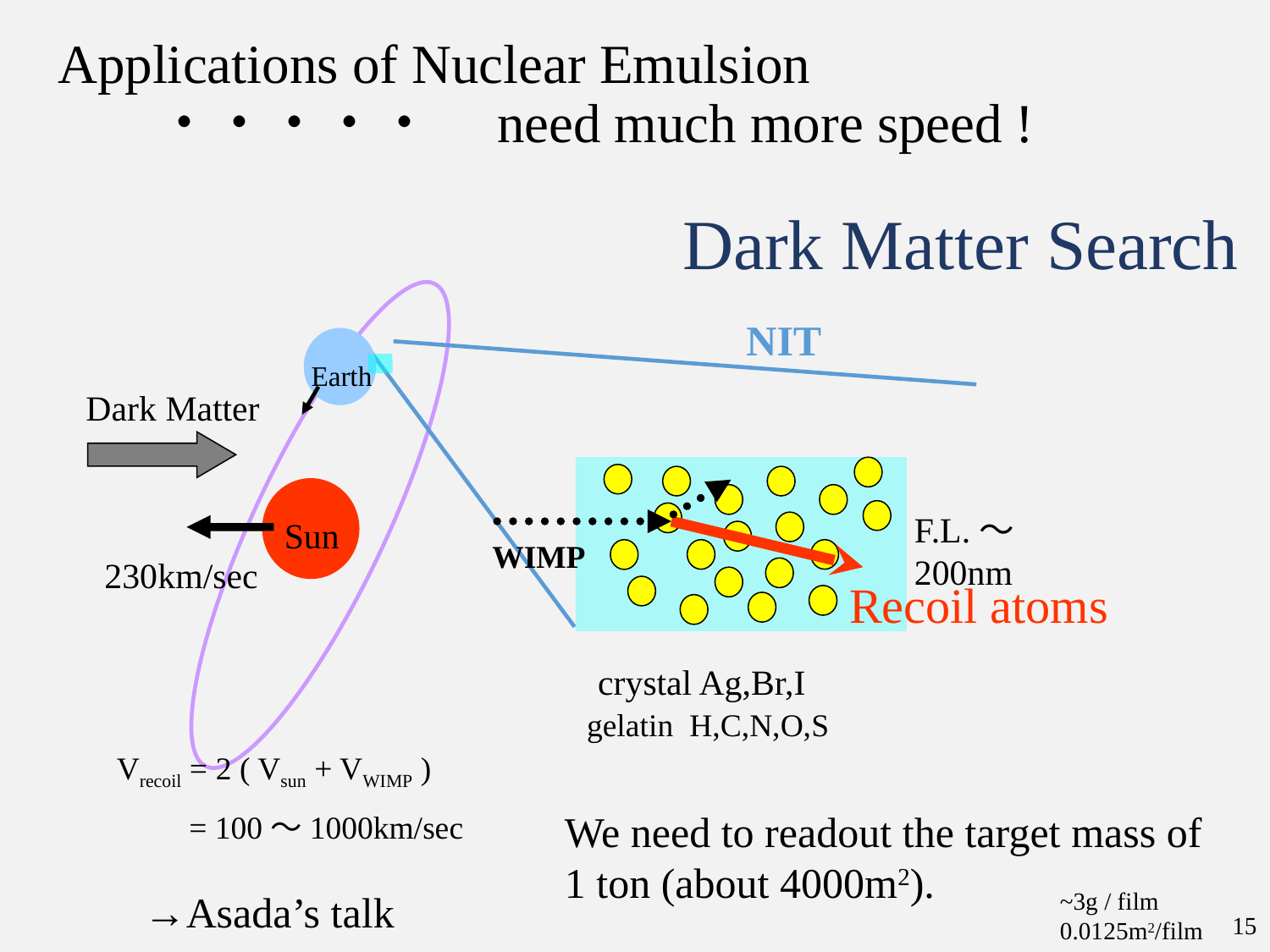

# Applications of Nuclear Emulsion ・・・・・　need much more speed !
Dark Matter Search

NIT

Earth
Dark Matter

F.L.～ 200nm

Sun

WIMP

230km/sec

Recoil atoms

crystal Ag,Br,I
gelatin  H,C,N,O,S
Vrecoil = 2 ( Vsun + VWIMP )
         = 100～1000km/sec
We need to readout the target mass of 1 ton (about 4000m2).
→Asada’s talk
~3g / film
0.0125m2/film
15